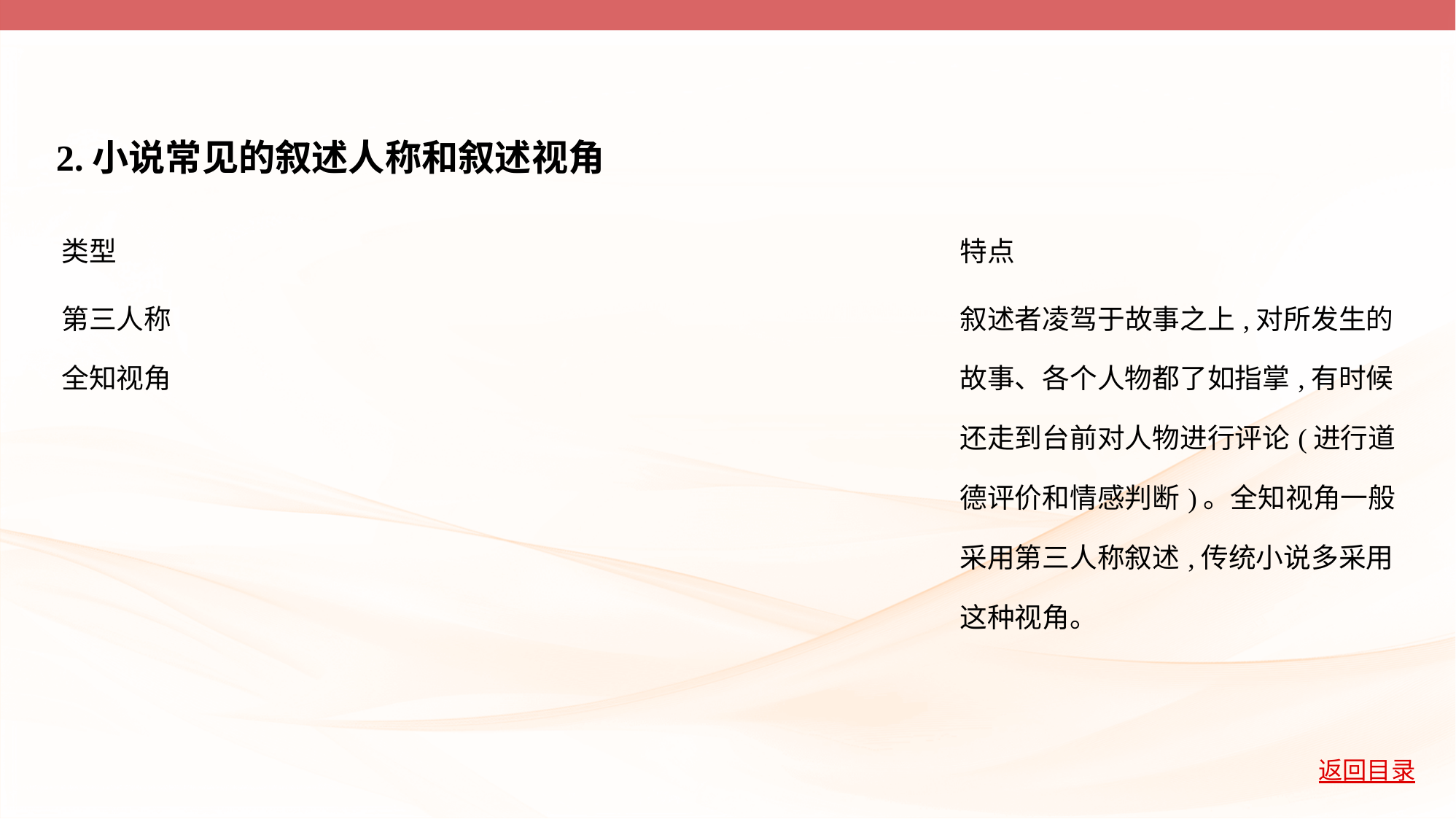

2.小说常见的叙述人称和叙述视角
| 类型 |  | 特点 |
| --- | --- | --- |
| 第三人称 全知视角 |  | 叙述者凌驾于故事之上,对所发生的 故事、各个人物都了如指掌,有时候 还走到台前对人物进行评论(进行道 德评价和情感判断)。全知视角一般 采用第三人称叙述,传统小说多采用 这种视角。 |